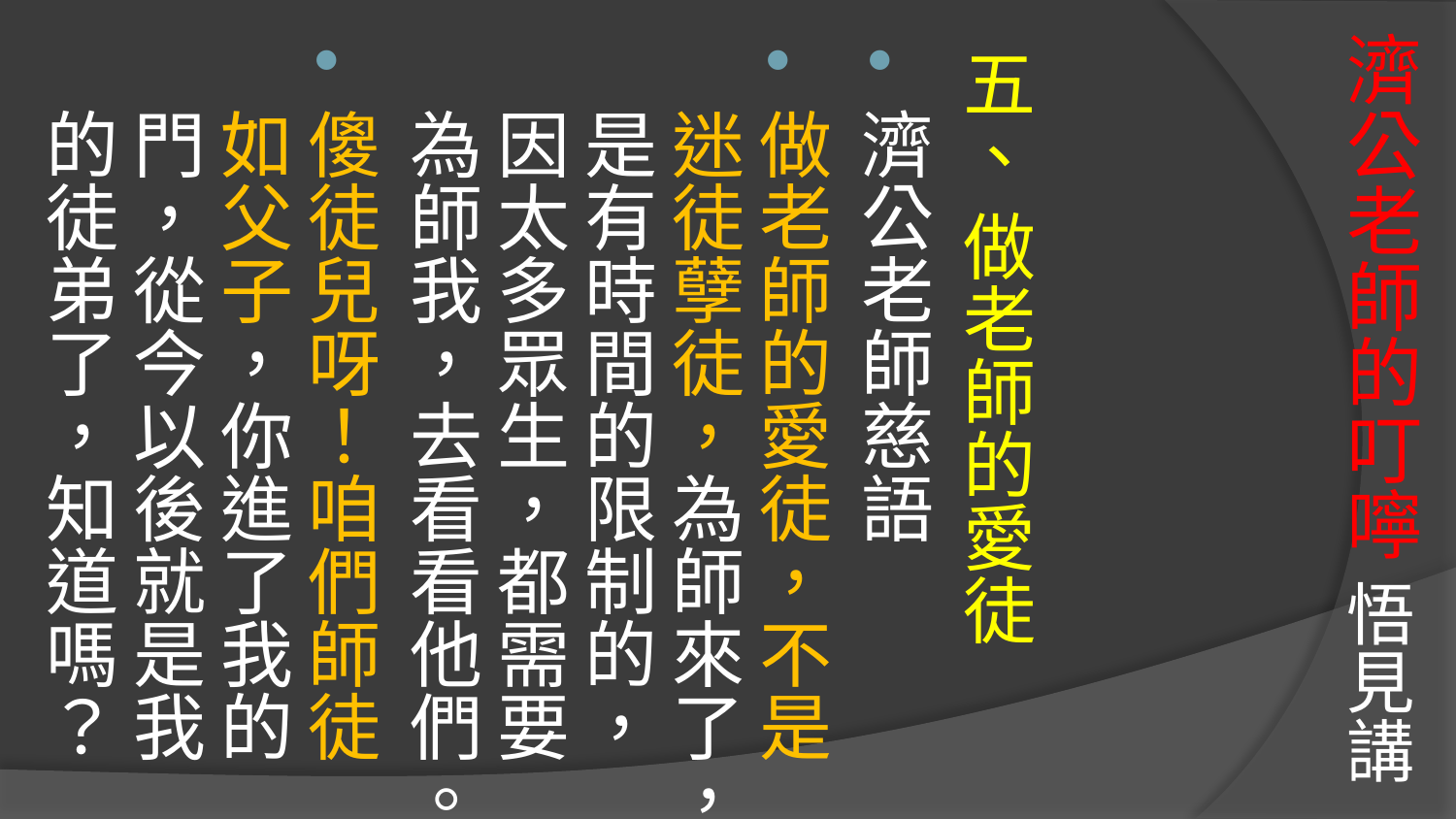

# 濟公老師的叮嚀 悟見講
五、 做老師的愛徒
濟公老師慈語
做老師的愛徒，不是迷徒孽徒，為師來了，是有時間的限制的，因太多眾生，都需要為師我，去看看他們。
傻徒兒呀！咱們師徒如父子，你進了我的門，從今以後就是我的徒弟了，知道嗎？